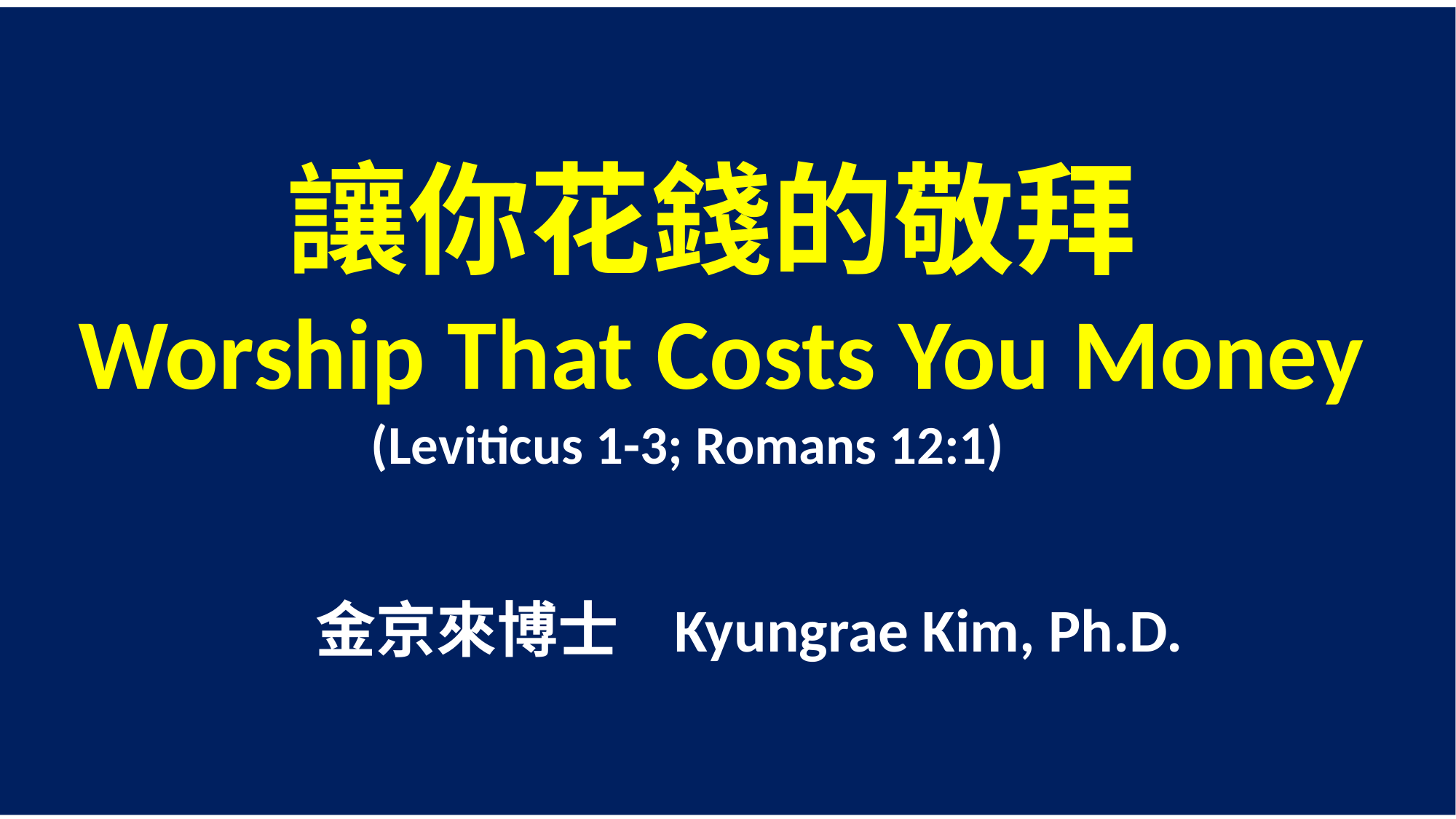

讓你花錢的敬拜
   Worship That Costs You Money
                                 (Leviticus 1-3; Romans 12:1)

                     金京來博士   Kyungrae Kim, Ph.D.